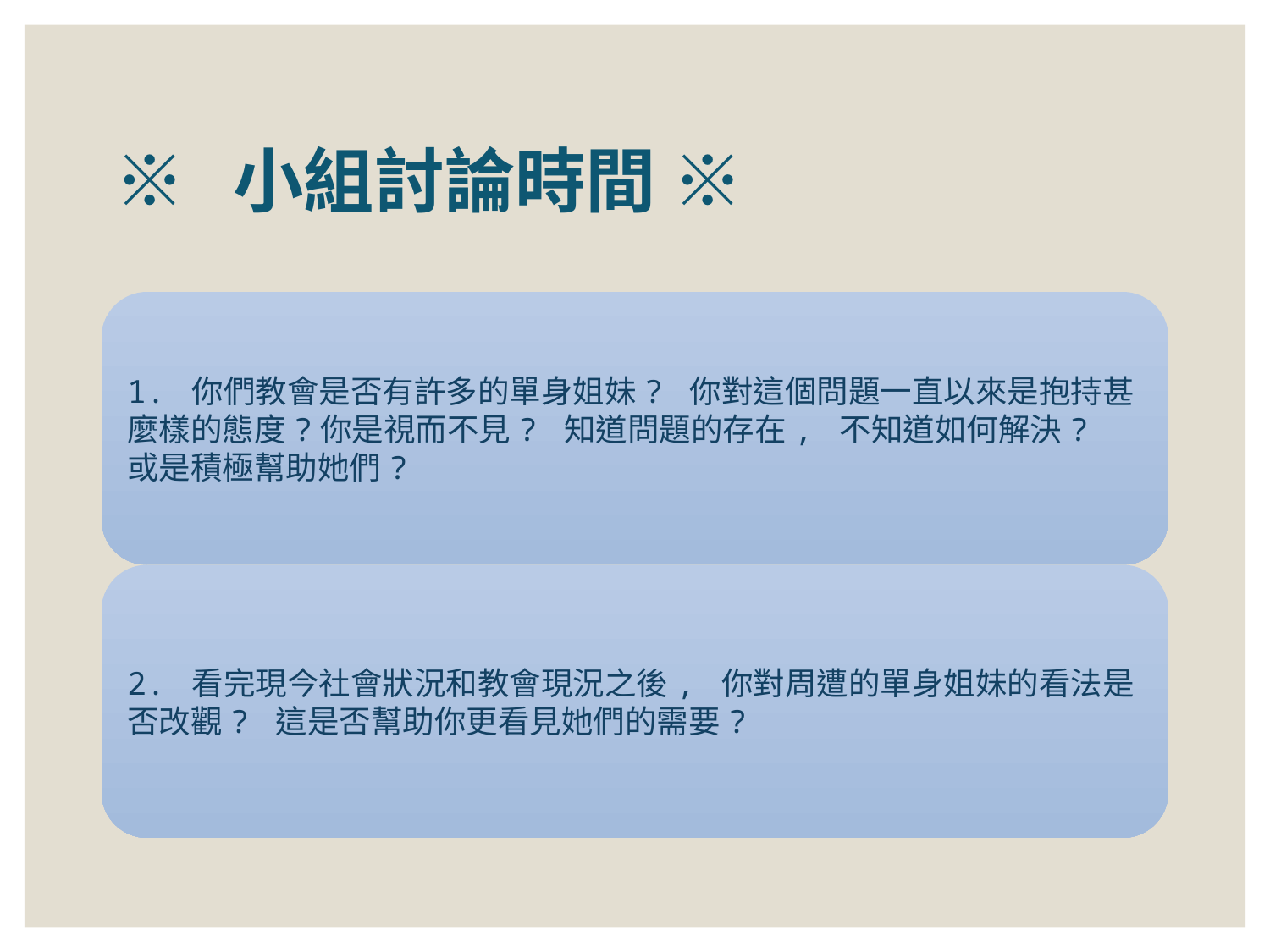

# ※  小組討論時間 ※
1. 你們教會是否有許多的單身姐妹? 你對這個問題一直以來是抱持甚麼樣的態度?你是視而不見? 知道問題的存在, 不知道如何解決? 或是積極幫助她們?
2. 看完現今社會狀況和教會現況之後, 你對周遭的單身姐妹的看法是否改觀? 這是否幫助你更看見她們的需要?